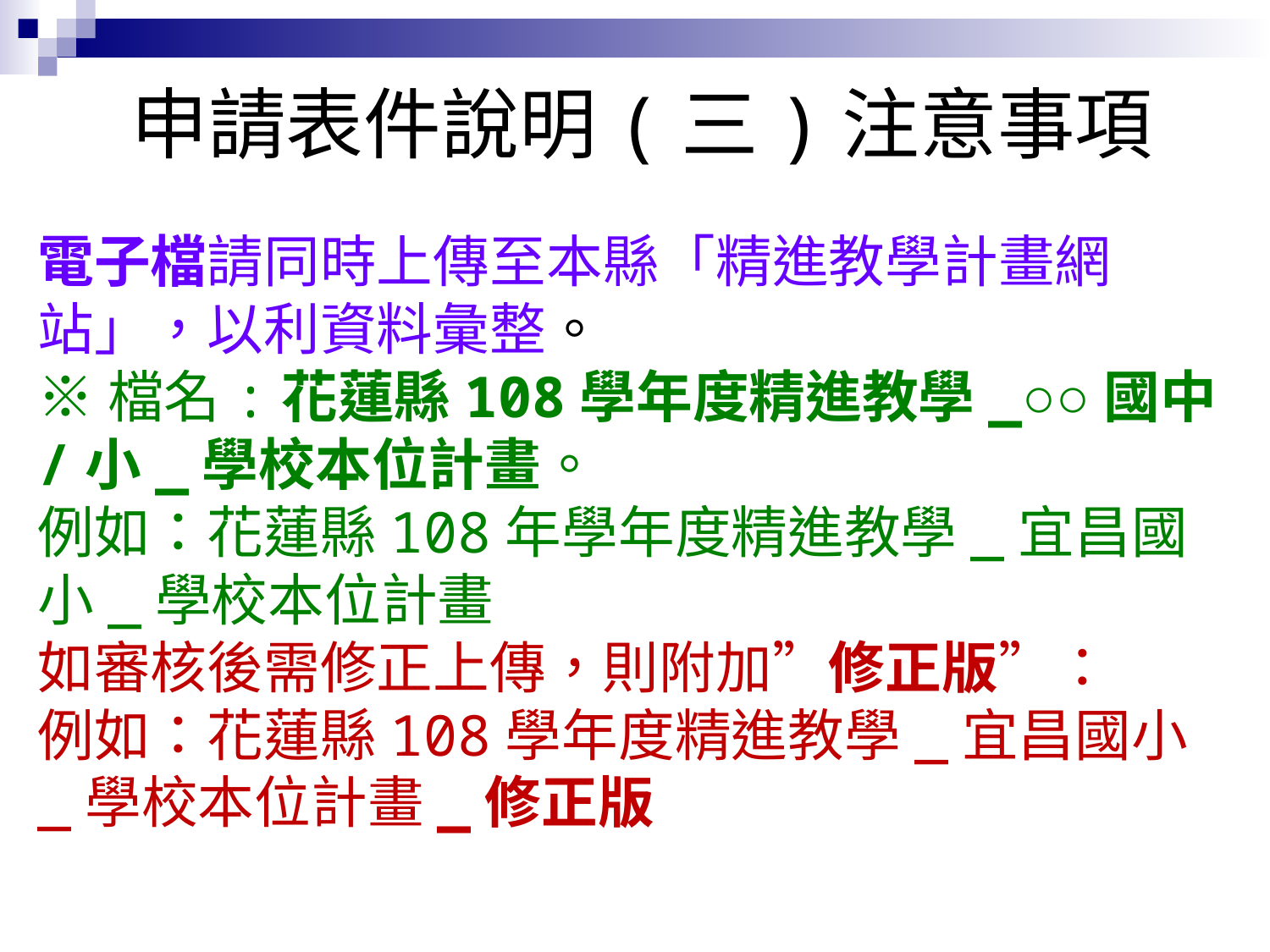

# 申請表件說明(三)注意事項
電子檔請同時上傳至本縣「精進教學計畫網站」，以利資料彙整。
※檔名:花蓮縣108學年度精進教學_○○國中/小_學校本位計畫。
例如：花蓮縣108年學年度精進教學_宜昌國小_學校本位計畫
如審核後需修正上傳，則附加”修正版”：
例如：花蓮縣108學年度精進教學_宜昌國小_學校本位計畫_修正版